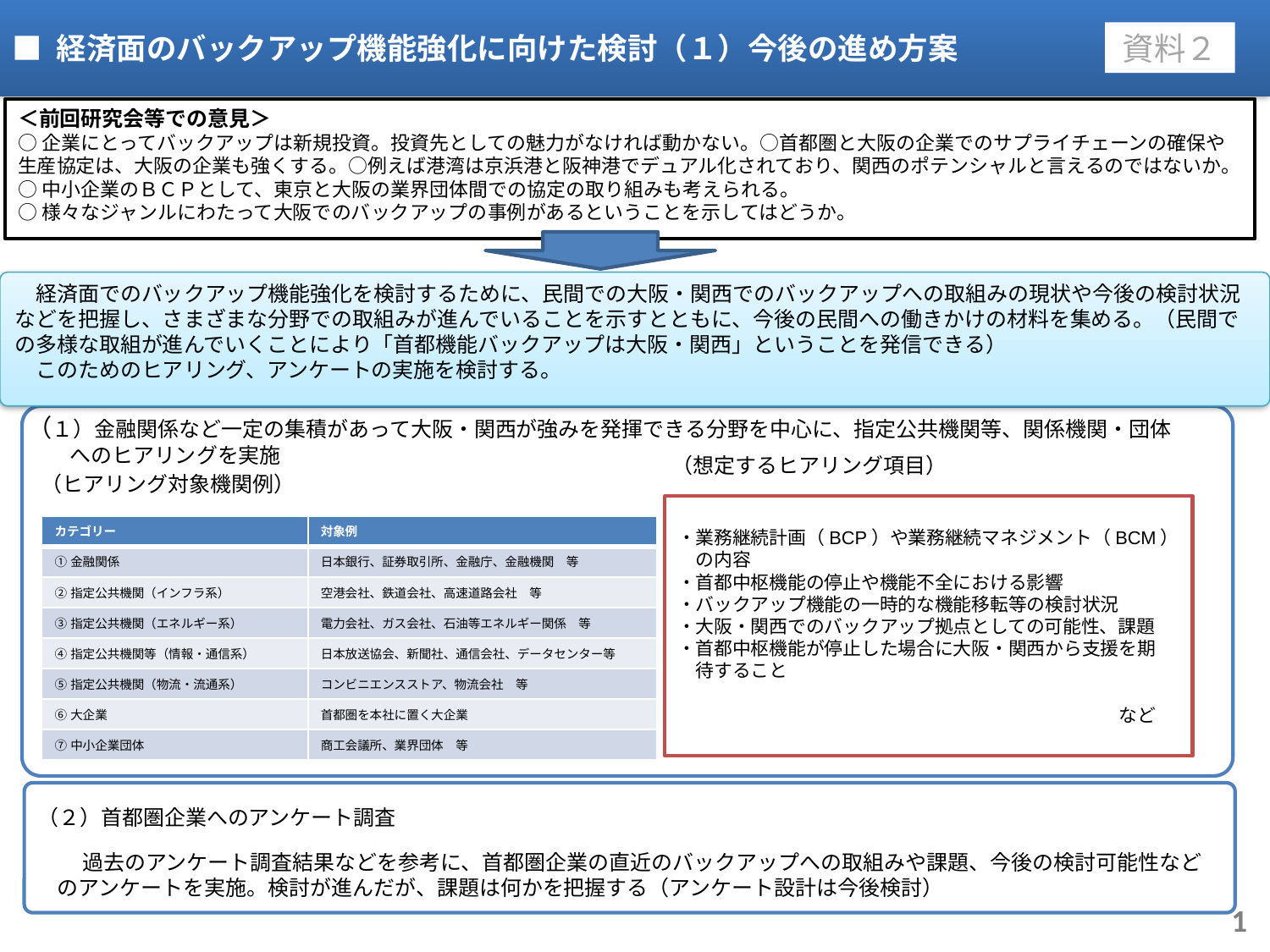

■ 経済面のバックアップ機能強化に向けた検討（１）今後の進め方案
資料２
＜前回研究会等での意見＞
○企業にとってバックアップは新規投資。投資先としての魅力がなければ動かない。○首都圏と大阪の企業でのサプライチェーンの確保や生産協定は、大阪の企業も強くする。○例えば港湾は京浜港と阪神港でデュアル化されており、関西のポテンシャルと言えるのではないか。
○中小企業のＢＣＰとして、東京と大阪の業界団体間での協定の取り組みも考えられる。
○様々なジャンルにわたって大阪でのバックアップの事例があるということを示してはどうか。

　経済面でのバックアップ機能強化を検討するために、民間での大阪・関西でのバックアップへの取組みの現状や今後の検討状況などを把握し、さまざまな分野での取組みが進んでいることを示すとともに、今後の民間への働きかけの材料を集める。（民間での多様な取組が進んでいくことにより「首都機能バックアップは大阪・関西」ということを発信できる）
　このためのヒアリング、アンケートの実施を検討する。
（１）金融関係など一定の集積があって大阪・関西が強みを発揮できる分野を中心に、指定公共機関等、関係機関・団体
　　へのヒアリングを実施

（想定するヒアリング項目）
（ヒアリング対象機関例）
・業務継続計画（BCP）や業務継続マネジメント（BCM）
　の内容
・首都中枢機能の停止や機能不全における影響
・バックアップ機能の一時的な機能移転等の検討状況
・大阪・関西でのバックアップ拠点としての可能性、課題
・首都中枢機能が停止した場合に大阪・関西から支援を期
　待すること

　　　　　　　　　　　　　　　　　　　　　　　　など
| カテゴリー | 対象例 |
| --- | --- |
| ①金融関係 | 日本銀行、証券取引所、金融庁、金融機関　等 |
| ②指定公共機関（インフラ系） | 空港会社、鉄道会社、高速道路会社　等 |
| ③指定公共機関（エネルギー系） | 電力会社、ガス会社、石油等エネルギー関係　等 |
| ④指定公共機関等（情報・通信系） | 日本放送協会、新聞社、通信会社、データセンター等 |
| ⑤指定公共機関（物流・流通系） | コンビニエンスストア、物流会社　等 |
| ⑥大企業 | 首都圏を本社に置く大企業 |
| ⑦中小企業団体 | 商工会議所、業界団体　等 |

（２）首都圏企業へのアンケート調査
　過去のアンケート調査結果などを参考に、首都圏企業の直近のバックアップへの取組みや課題、今後の検討可能性などのアンケートを実施。検討が進んだが、課題は何かを把握する（アンケート設計は今後検討）
1